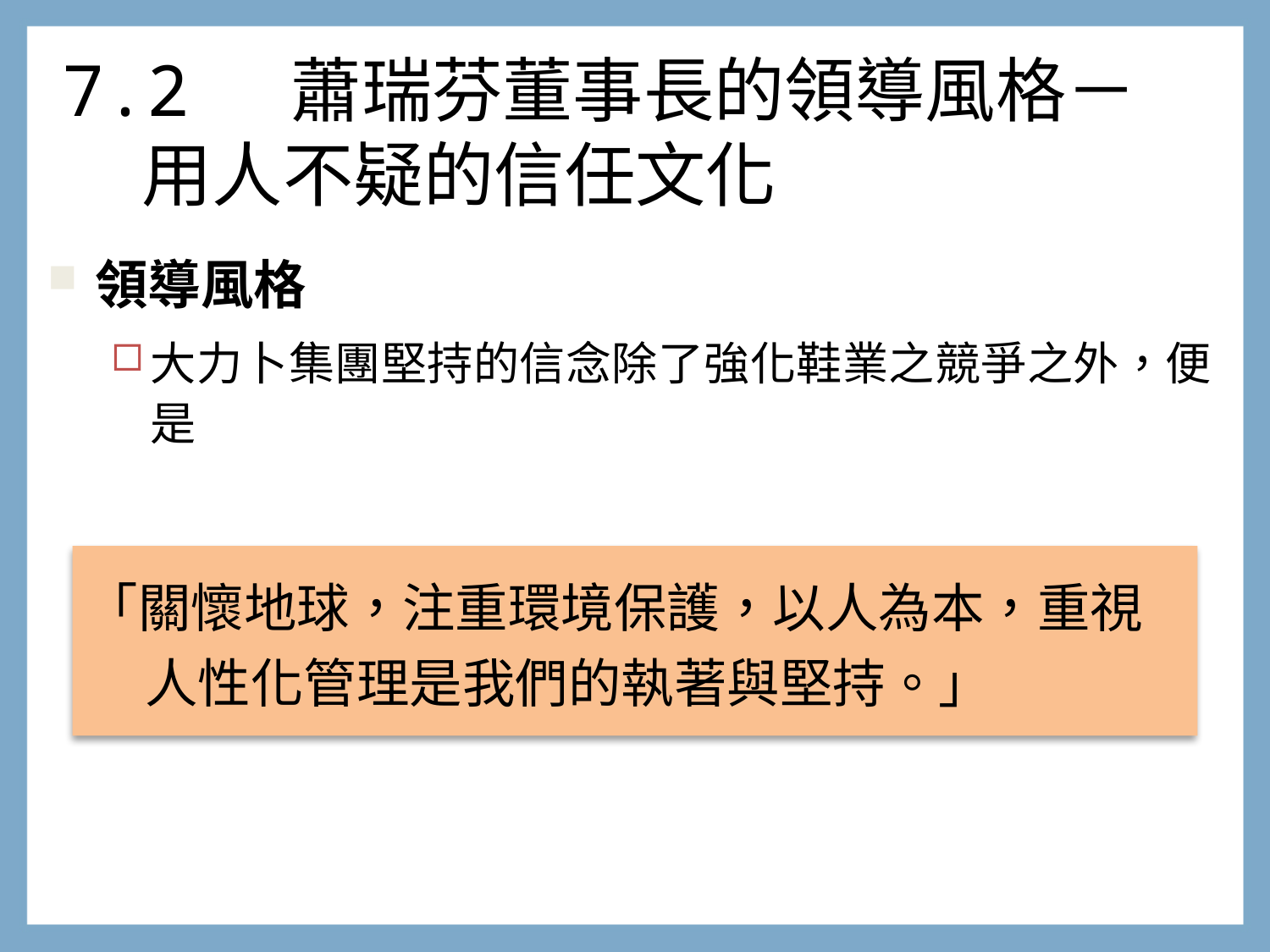

# 7.2  蕭瑞芬董事長的領導風格－ 用人不疑的信任文化
領導風格
大力卜集團堅持的信念除了強化鞋業之競爭之外，便是
「關懷地球，注重環境保護，以人為本，重視
    人性化管理是我們的執著與堅持。」